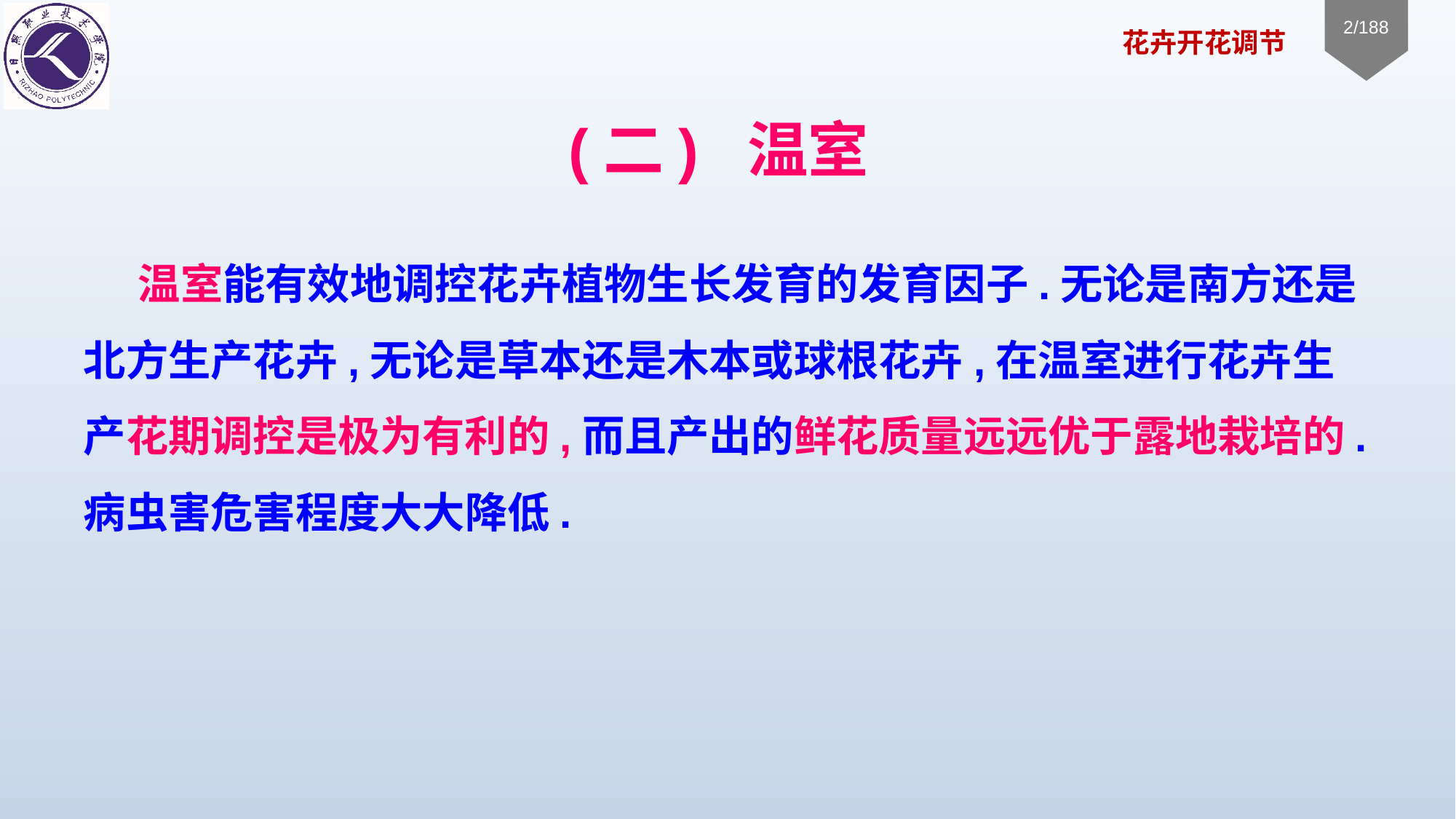

# (二)  温室
温室能有效地调控花卉植物生长发育的发育因子.无论是南方还是北方生产花卉,无论是草本还是木本或球根花卉,在温室进行花卉生产花期调控是极为有利的,而且产出的鲜花质量远远优于露地栽培的.病虫害危害程度大大降低.